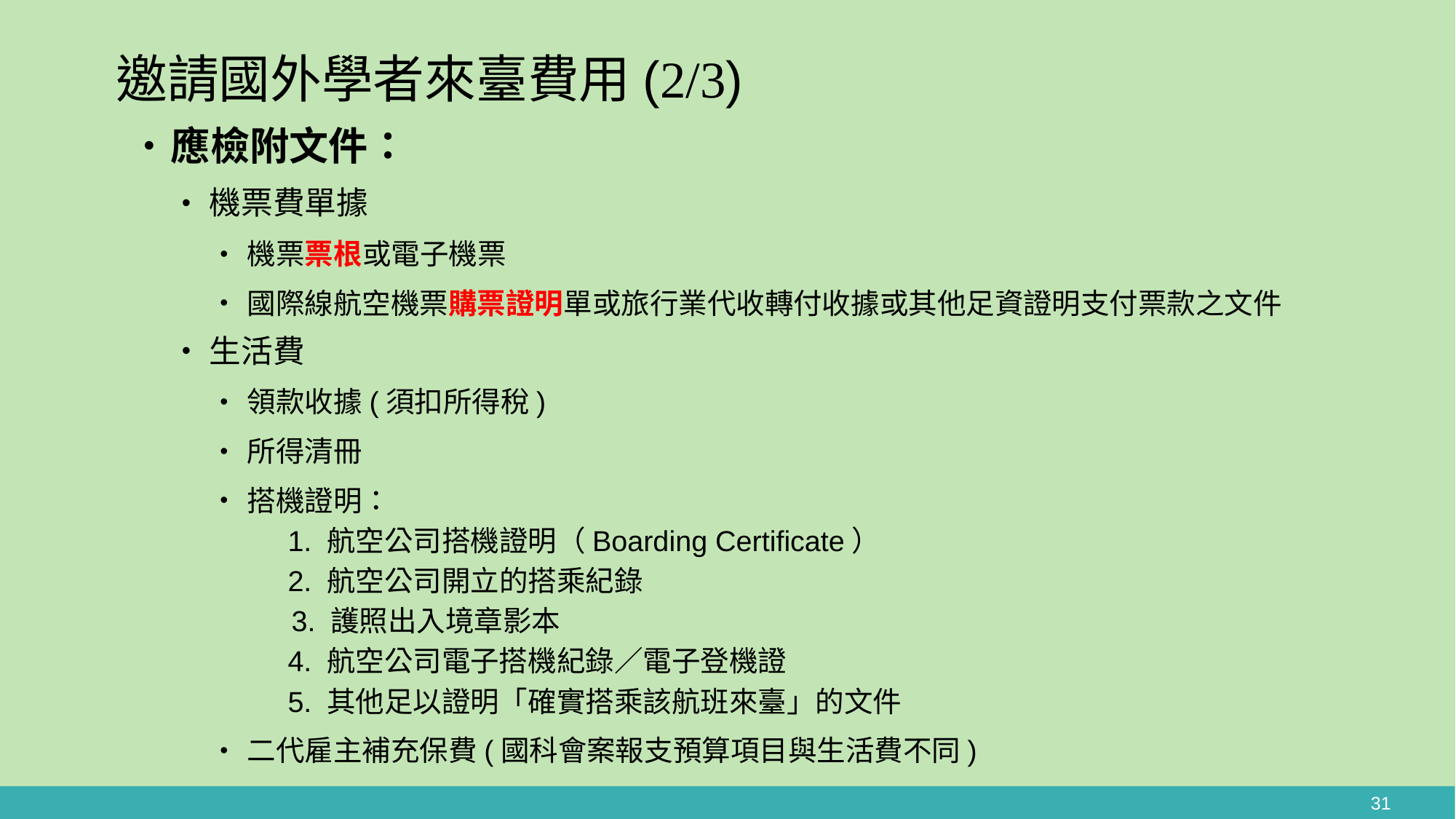

# 邀請國外學者來臺費用(2/3)
應檢附文件：
機票費單據
機票票根或電子機票
國際線航空機票購票證明單或旅行業代收轉付收據或其他足資證明支付票款之文件
生活費
領款收據(須扣所得稅)
所得清冊
搭機證明：
    1. 航空公司搭機證明（Boarding Certificate）
    2. 航空公司開立的搭乘紀錄
　3. 護照出入境章影本
    4. 航空公司電子搭機紀錄／電子登機證
    5. 其他足以證明「確實搭乘該航班來臺」的文件
二代雇主補充保費(國科會案報支預算項目與生活費不同)

31